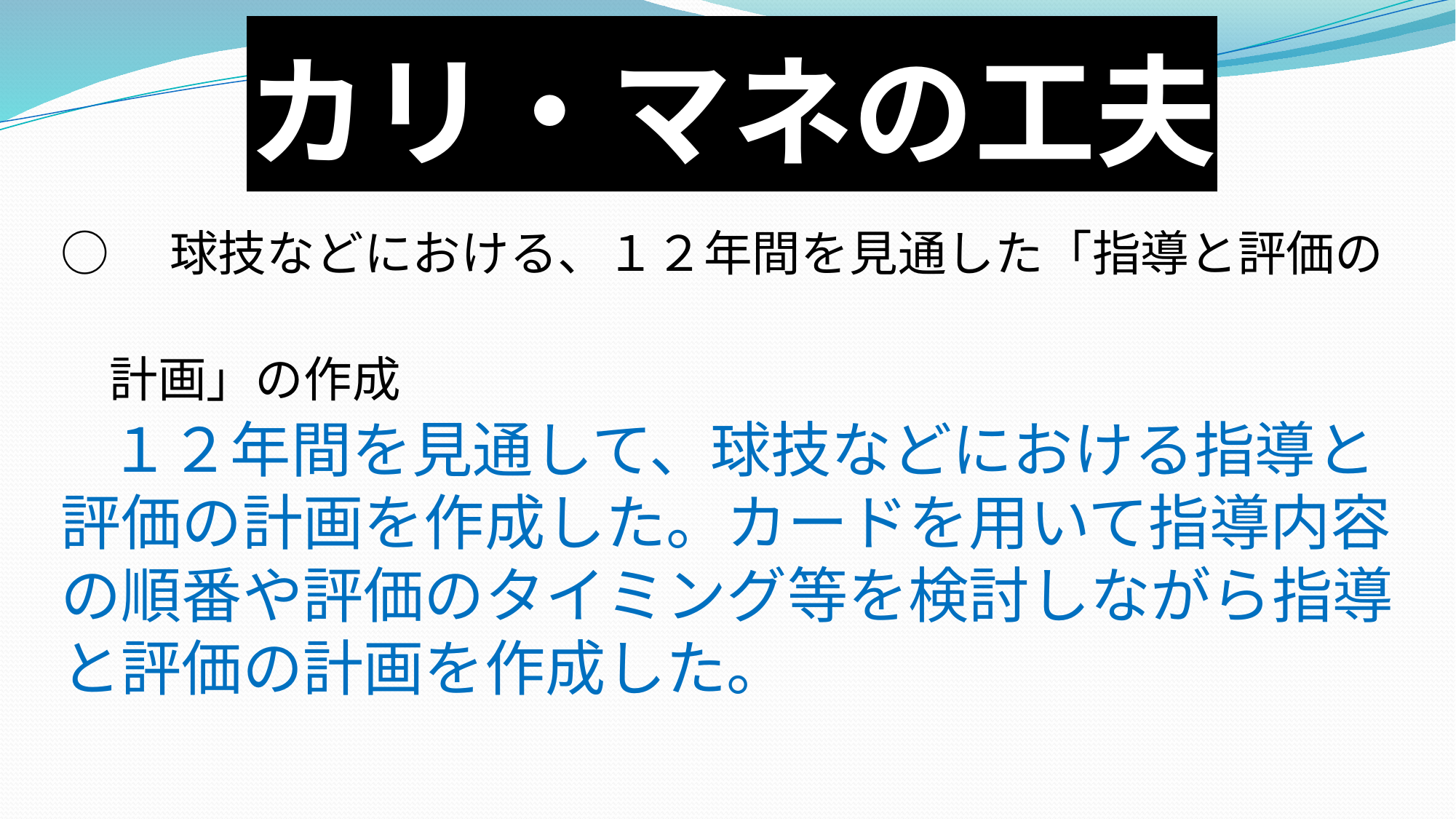

# カリ・マネの工夫
○　球技などにおける、１２年間を見通した「指導と評価の
　計画」の作成
　１２年間を見通して、球技などにおける指導と評価の計画を作成した。カードを用いて指導内容の順番や評価のタイミング等を検討しながら指導と評価の計画を作成した。